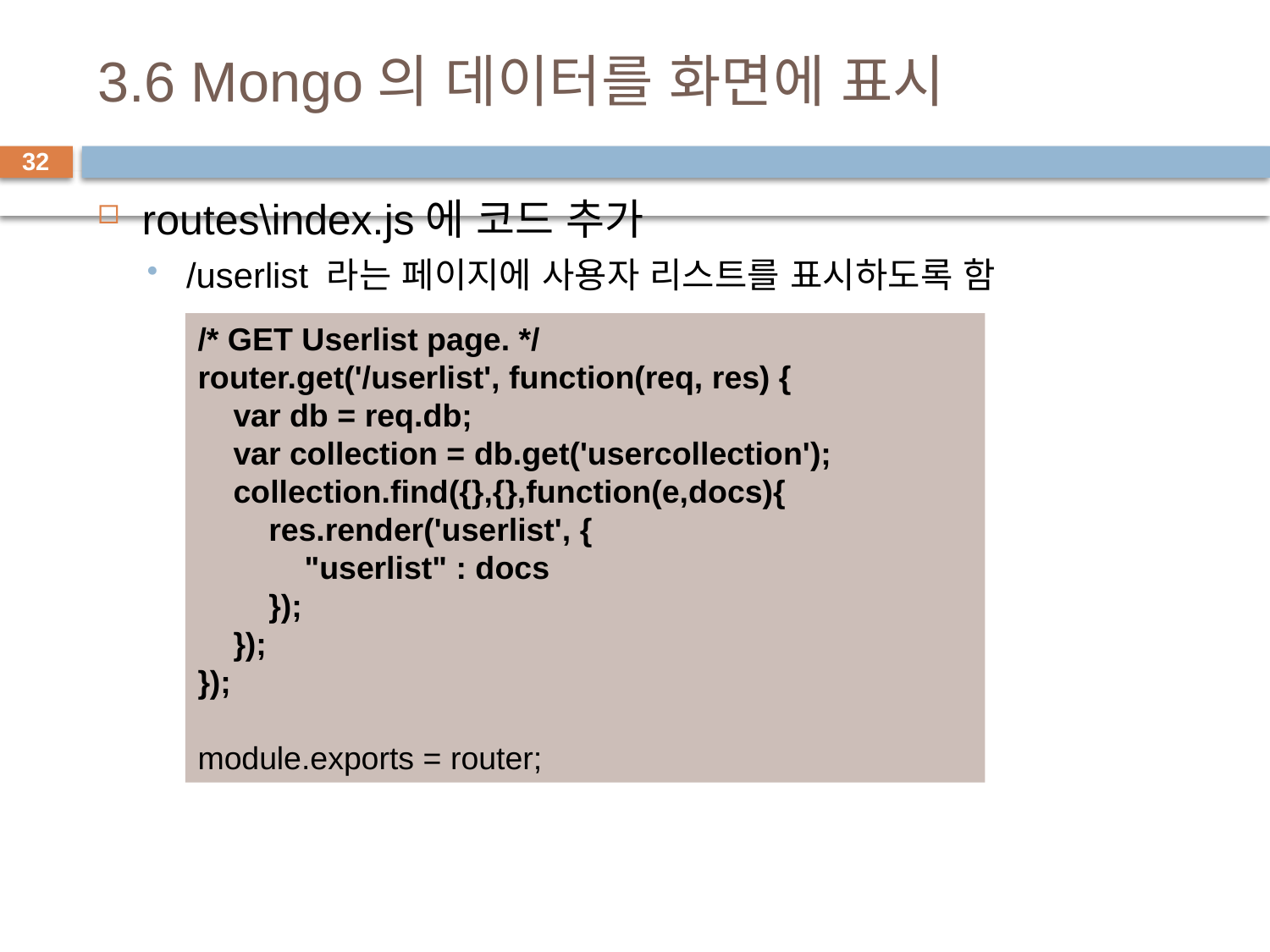

# 3.6 Mongo의 데이터를 화면에 표시
32
routes\index.js에 코드 추가
/userlist 라는 페이지에 사용자 리스트를 표시하도록 함
/* GET Userlist page. */
router.get('/userlist', function(req, res) {
    var db = req.db;
    var collection = db.get('usercollection');
    collection.find({},{},function(e,docs){
        res.render('userlist', {
            "userlist" : docs
        });
    });
});

module.exports = router;